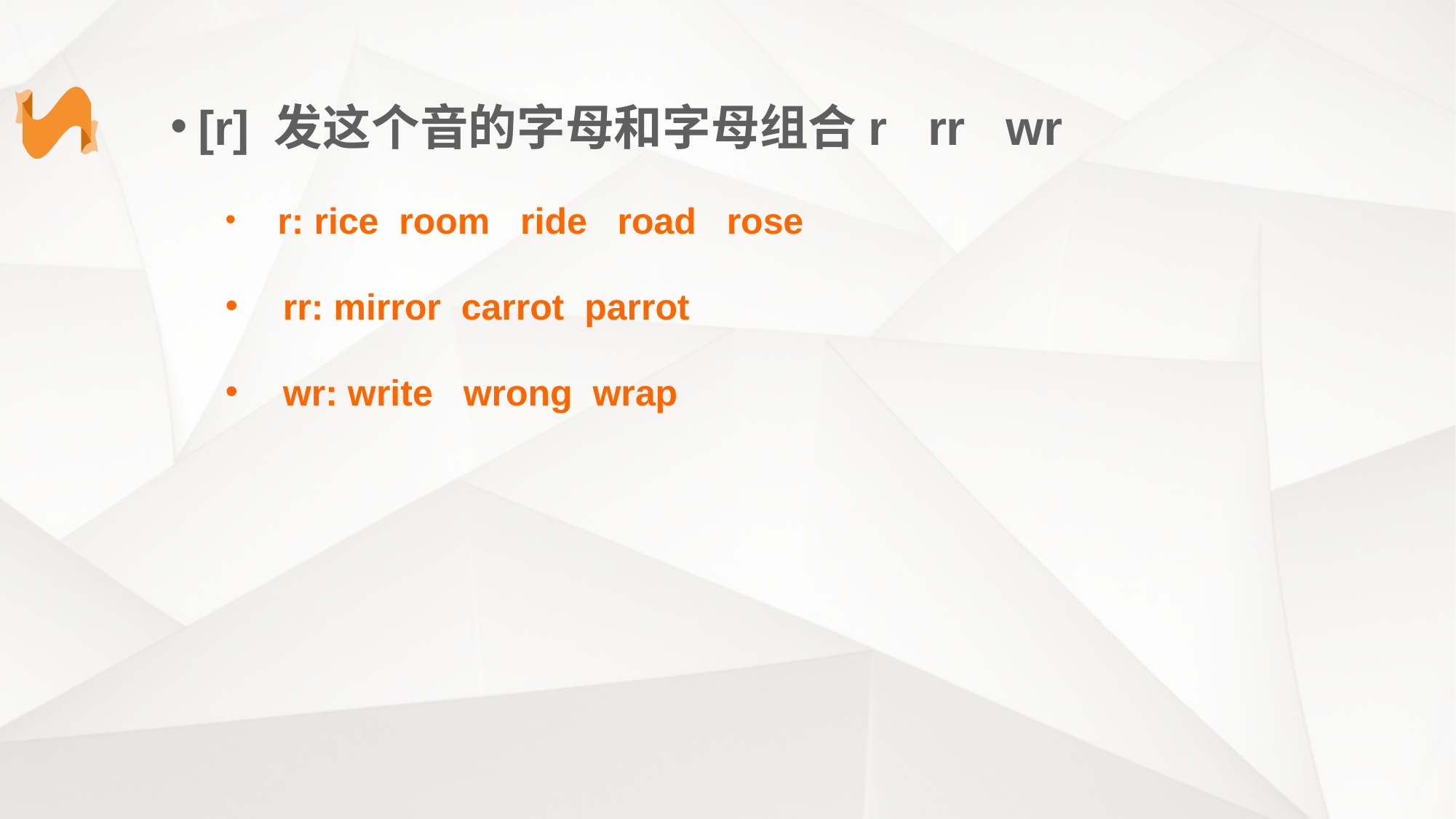

[r] 发这个音的字母和字母组合r   rr   wr
   r: rice  room   ride   road   rose
   rr: mirror  carrot  parrot
   wr: write   wrong  wrap